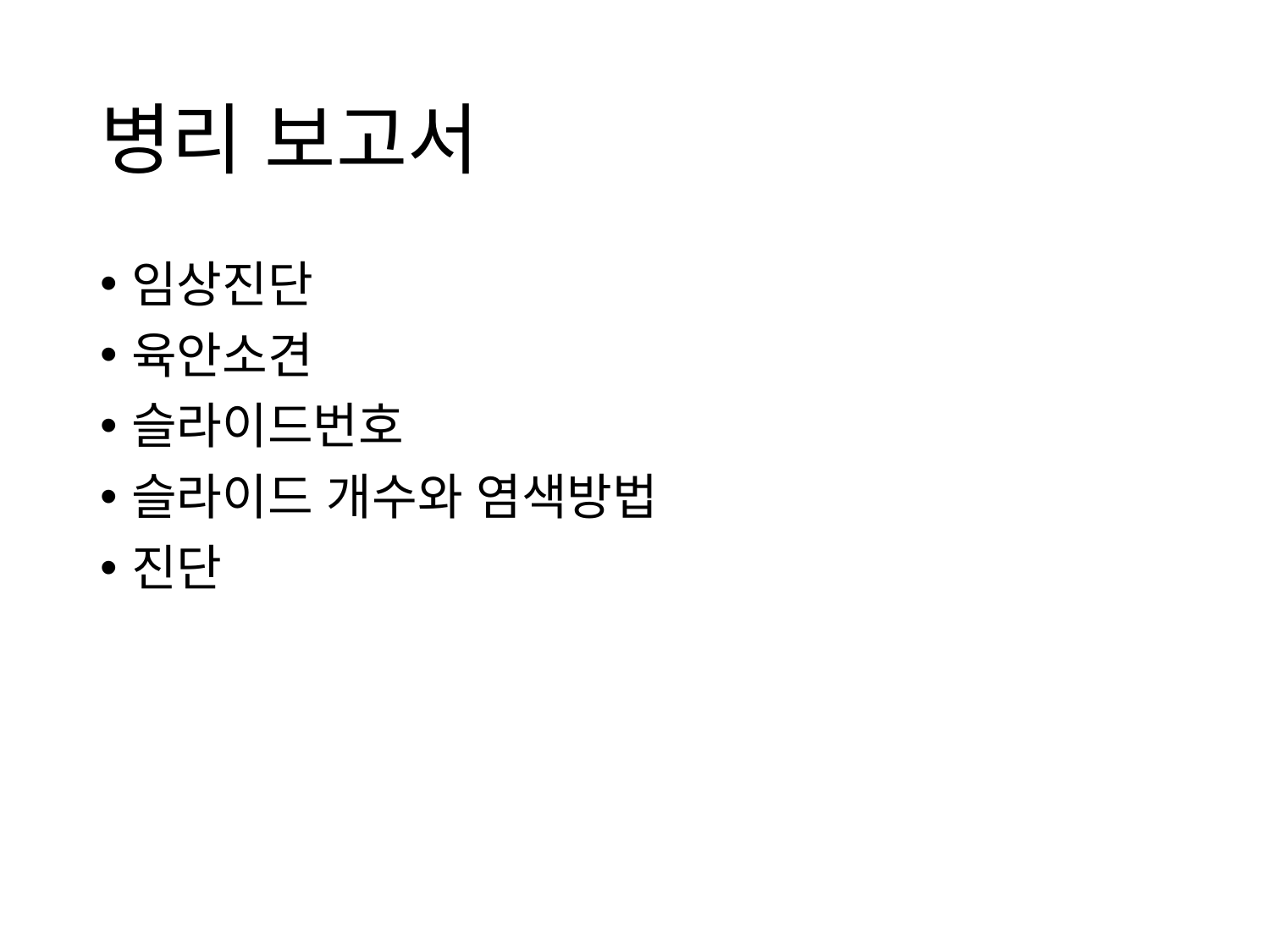

# 병리 보고서
임상진단
육안소견
슬라이드번호
슬라이드 개수와 염색방법
진단